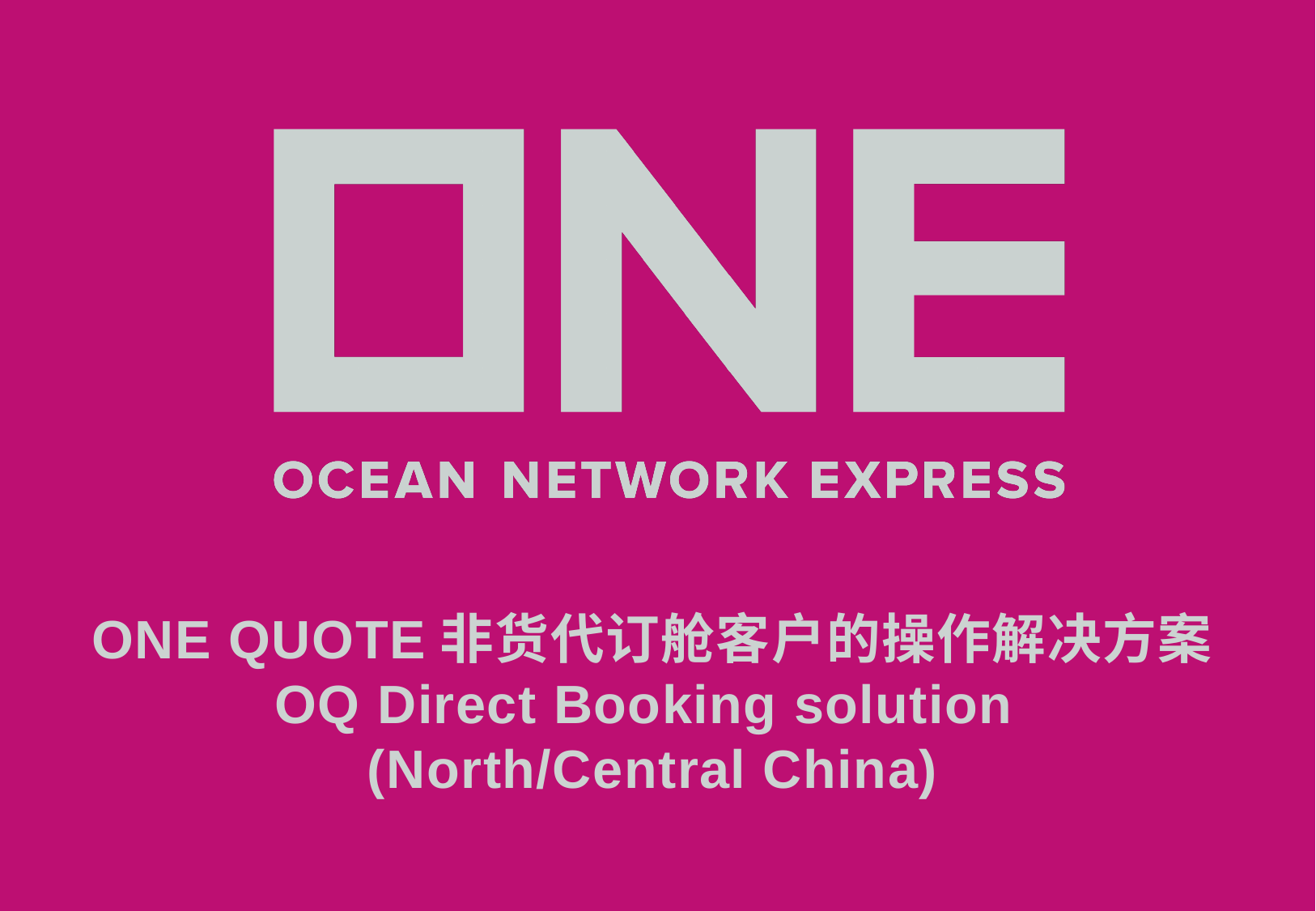

# ONE QUOTE非货代订舱客户的操作解决方案 OQ Direct Booking solution (North/Central China)